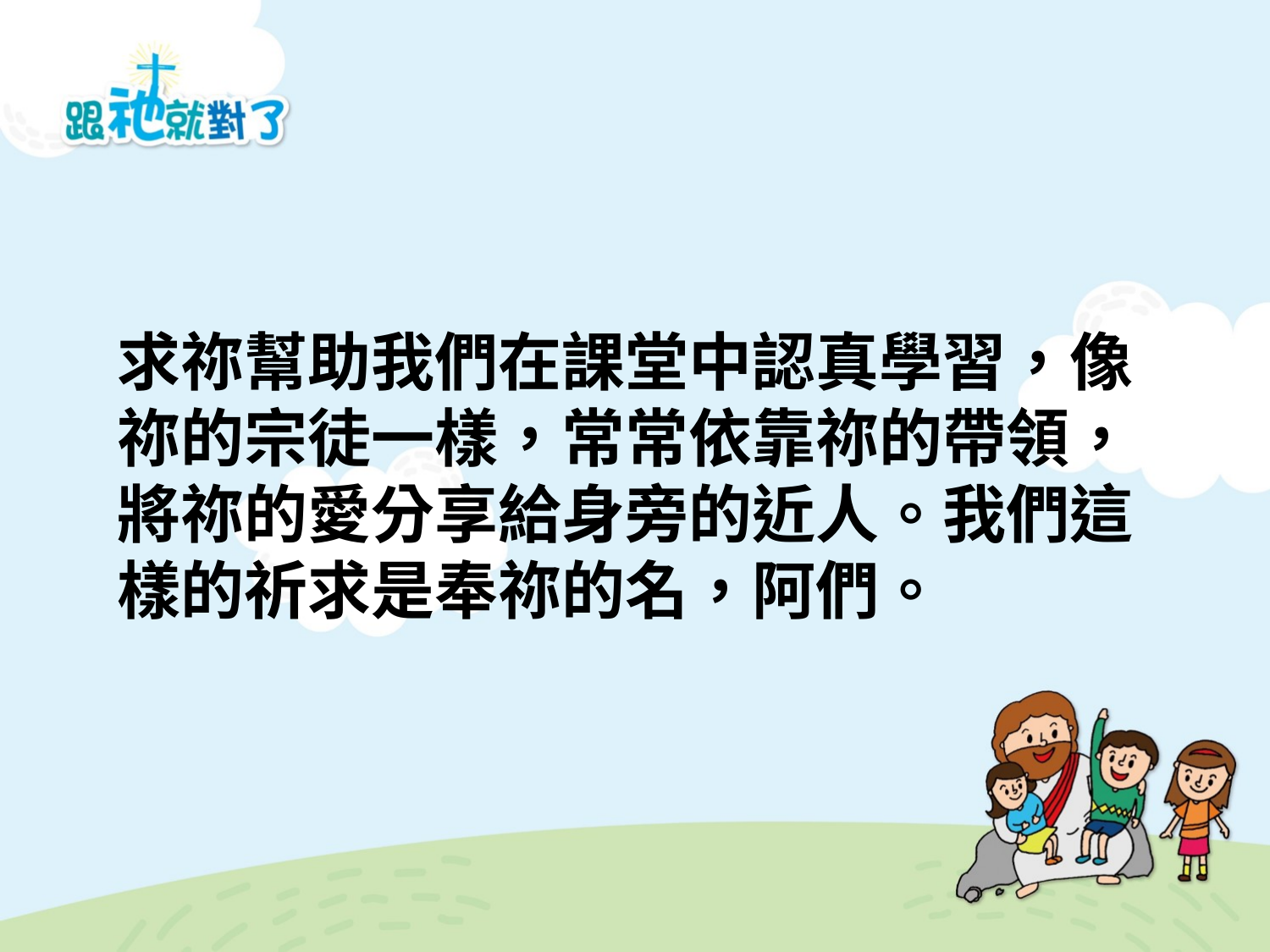

求祢幫助我們在課堂中認真學習，像祢的宗徒一樣，常常依靠祢的帶領，將祢的愛分享給身旁的近人。我們這樣的祈求是奉祢的名，阿們。